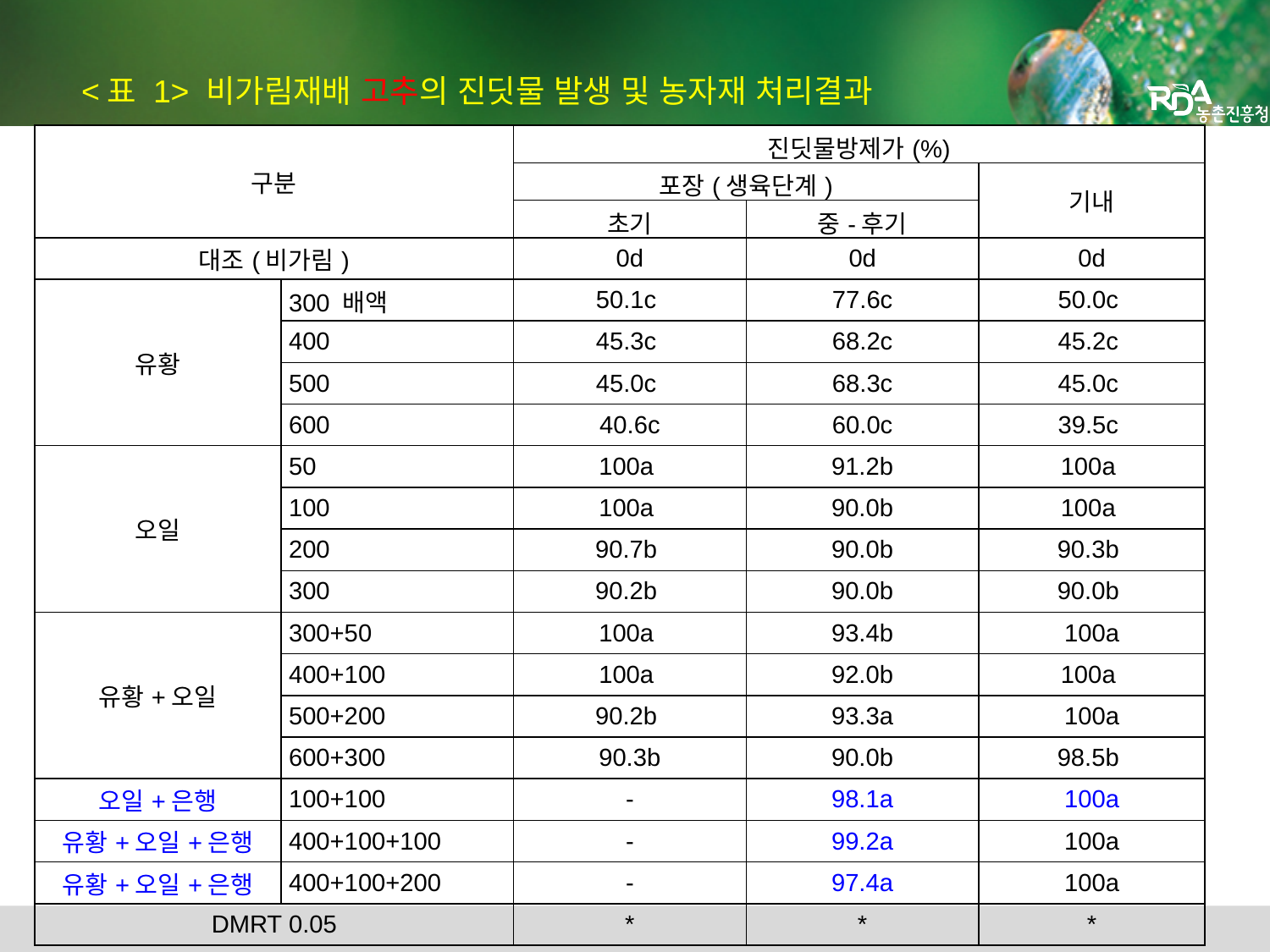

<표 1> 비가림재배 고추의 진딧물 발생 및 농자재 처리결과
| 구분 |  | 진딧물방제가(%) |  |  |
| --- | --- | --- | --- | --- |
|  |  | 포장(생육단계) |  | 기내 |
|  |  | 초기 | 중-후기 |  |
| 대조(비가림) |  | 0d | 0d | 0d |
| 유황 | 300 배액 | 50.1c | 77.6c | 50.0c |
|  | 400 | 45.3c | 68.2c | 45.2c |
|  | 500 | 45.0c | 68.3c | 45.0c |
|  | 600 | 40.6c | 60.0c | 39.5c |
| 오일 | 50 | 100a | 91.2b | 100a |
|  | 100 | 100a | 90.0b | 100a |
|  | 200 | 90.7b | 90.0b | 90.3b |
|  | 300 | 90.2b | 90.0b | 90.0b |
| 유황+오일 | 300+50 | 100a | 93.4b | 100a |
|  | 400+100 | 100a | 92.0b | 100a |
|  | 500+200 | 90.2b | 93.3a | 100a |
|  | 600+300 | 90.3b | 90.0b | 98.5b |
| 오일+은행 | 100+100 | - | 98.1a | 100a |
| 유황+오일+은행 | 400+100+100 | - | 99.2a | 100a |
| 유황+오일+은행 | 400+100+200 | - | 97.4a | 100a |
| DMRT 0.05 |  | \* | \* | \* |